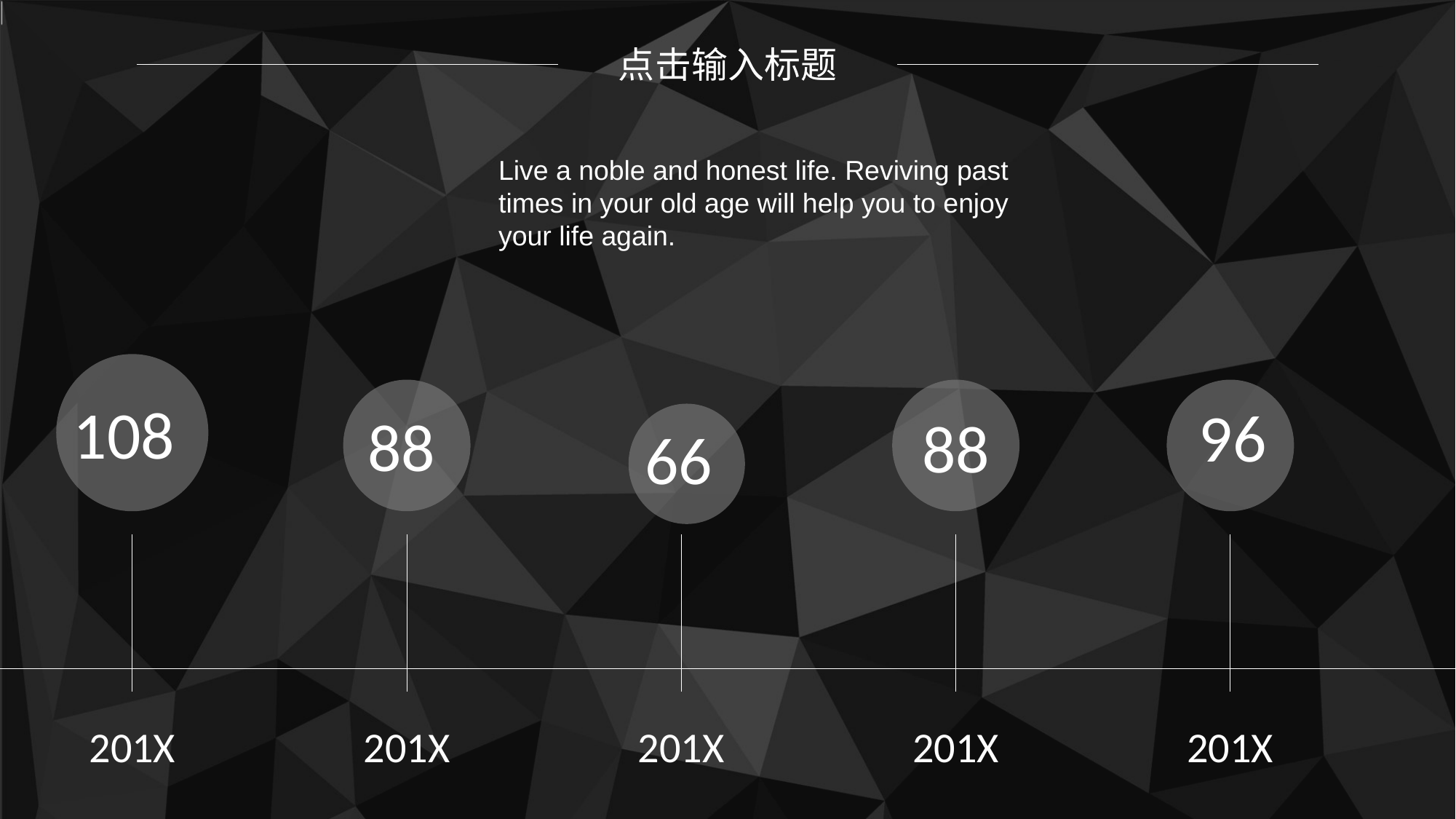

点击输入标题
Live a noble and honest life. Reviving past times in your old age will help you to enjoy your life again.

108

96

88

88

66
201X
201X
201X
201X
201X